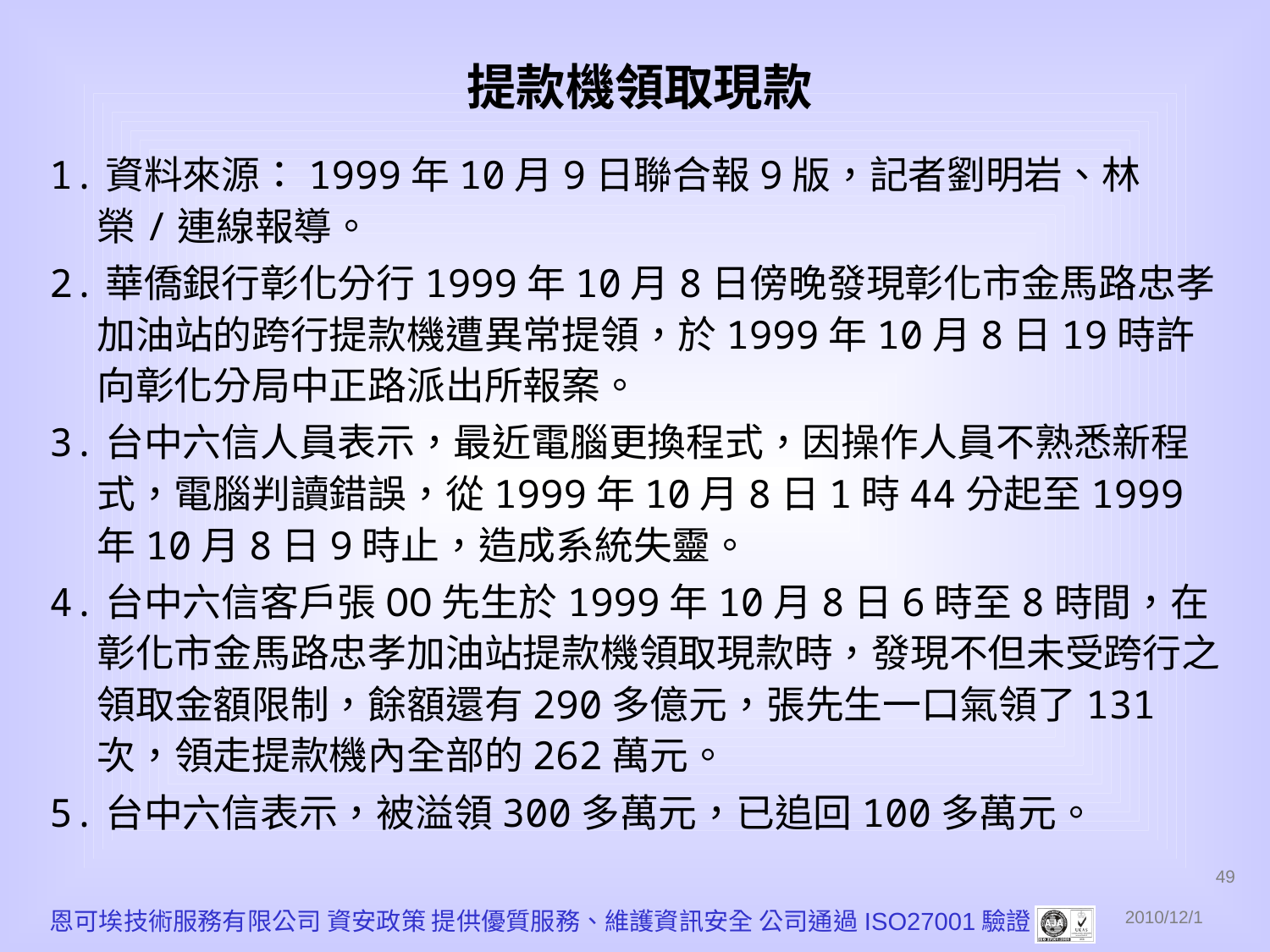

# 提款機領取現款
1.資料來源：1999年10月9日聯合報9版，記者劉明岩、林榮/連線報導。
2.華僑銀行彰化分行1999年10月8日傍晚發現彰化市金馬路忠孝加油站的跨行提款機遭異常提領，於1999年10月8日19時許向彰化分局中正路派出所報案。
3.台中六信人員表示，最近電腦更換程式，因操作人員不熟悉新程式，電腦判讀錯誤，從1999年10月8日1時44分起至1999年10月8日9時止，造成系統失靈。
4.台中六信客戶張OO先生於1999年10月8日6時至8時間，在彰化市金馬路忠孝加油站提款機領取現款時，發現不但未受跨行之領取金額限制，餘額還有290多億元，張先生一口氣領了131次，領走提款機內全部的262萬元。
5.台中六信表示，被溢領300多萬元，已追回100多萬元。
49
恩可埃技術服務有限公司 資安政策 提供優質服務、維護資訊安全 公司通過ISO27001驗證
2010/12/1